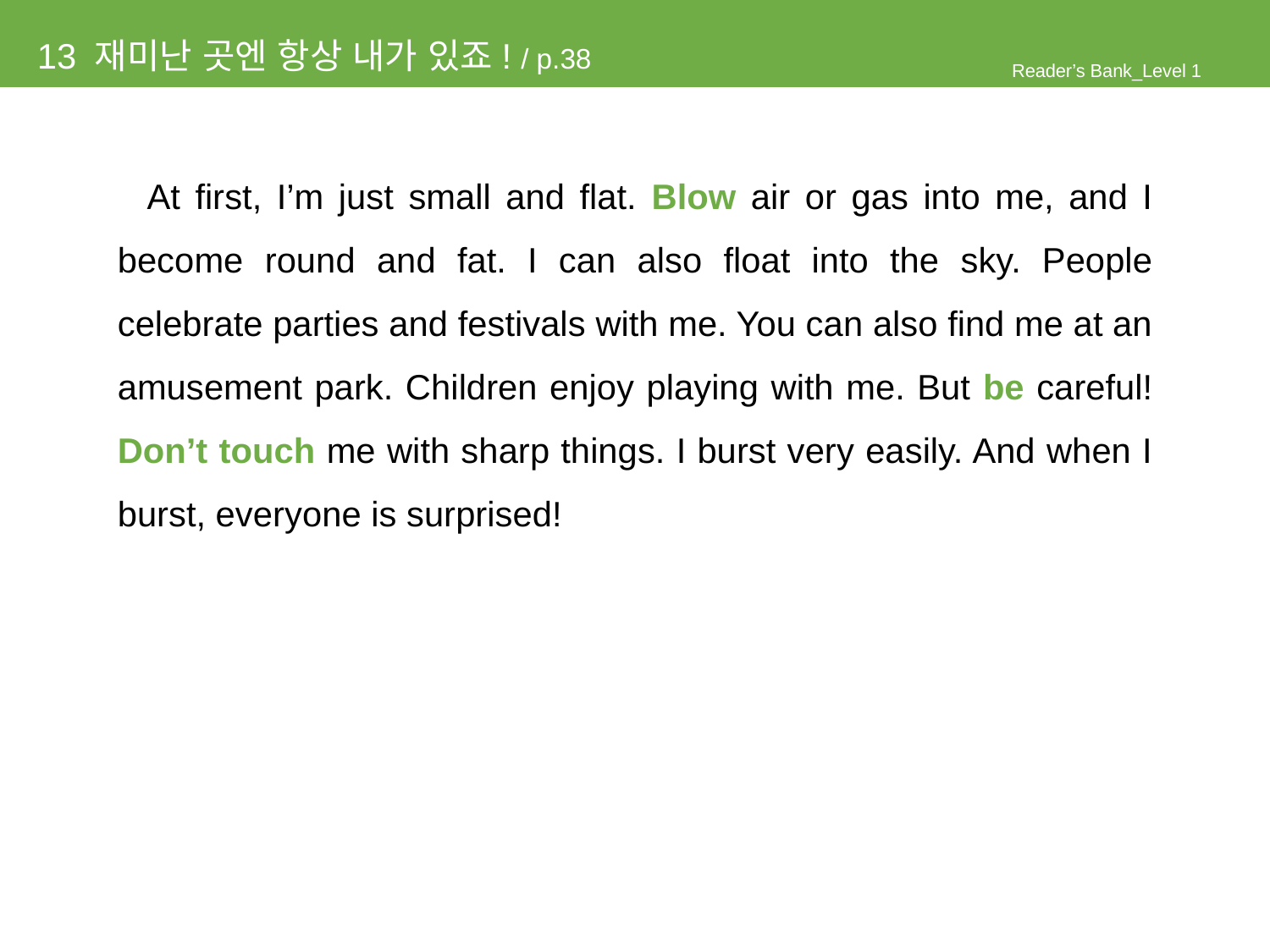

# 13 재미난 곳엔 항상 내가 있죠! / p.38
Reader’s Bank_Level 1

  At first, I’m just small and flat. Blow air or gas into me, and I become round and fat. I can also float into the sky. People celebrate parties and festivals with me. You can also find me at an amusement park. Children enjoy playing with me. But be careful! Don’t touch me with sharp things. I burst very easily. And when I burst, everyone is surprised!